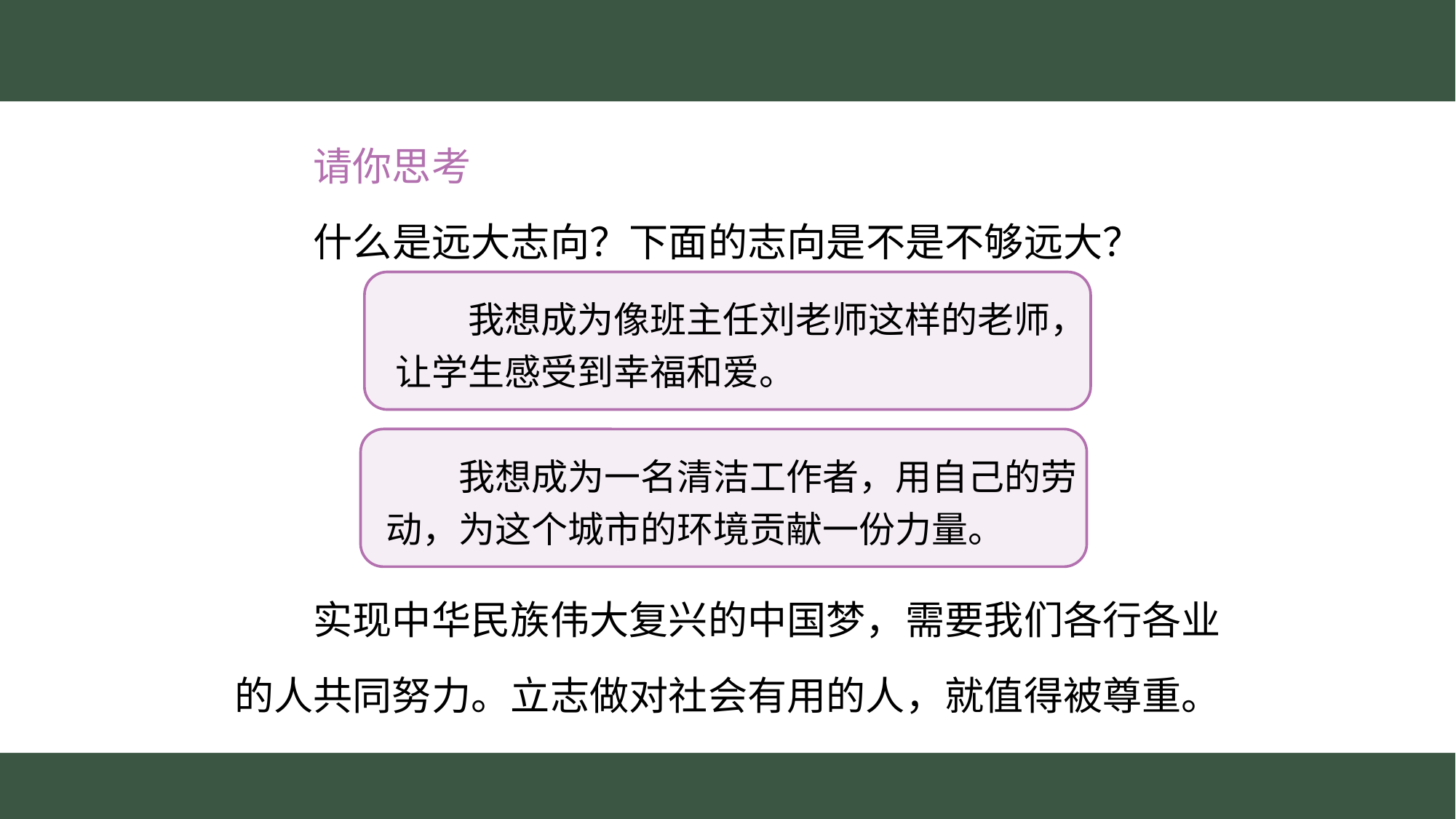

请你思考
　　什么是远大志向？下面的志向是不是不够远大？

　　实现中华民族伟大复兴的中国梦，需要我们各行各业
的人共同努力。立志做对社会有用的人，就值得被尊重。

　　我想成为像班主任刘老师这样的老师，让学生感受到幸福和爱。

　　我想成为一名清洁工作者，用自己的劳动，为这个城市的环境贡献一份力量。